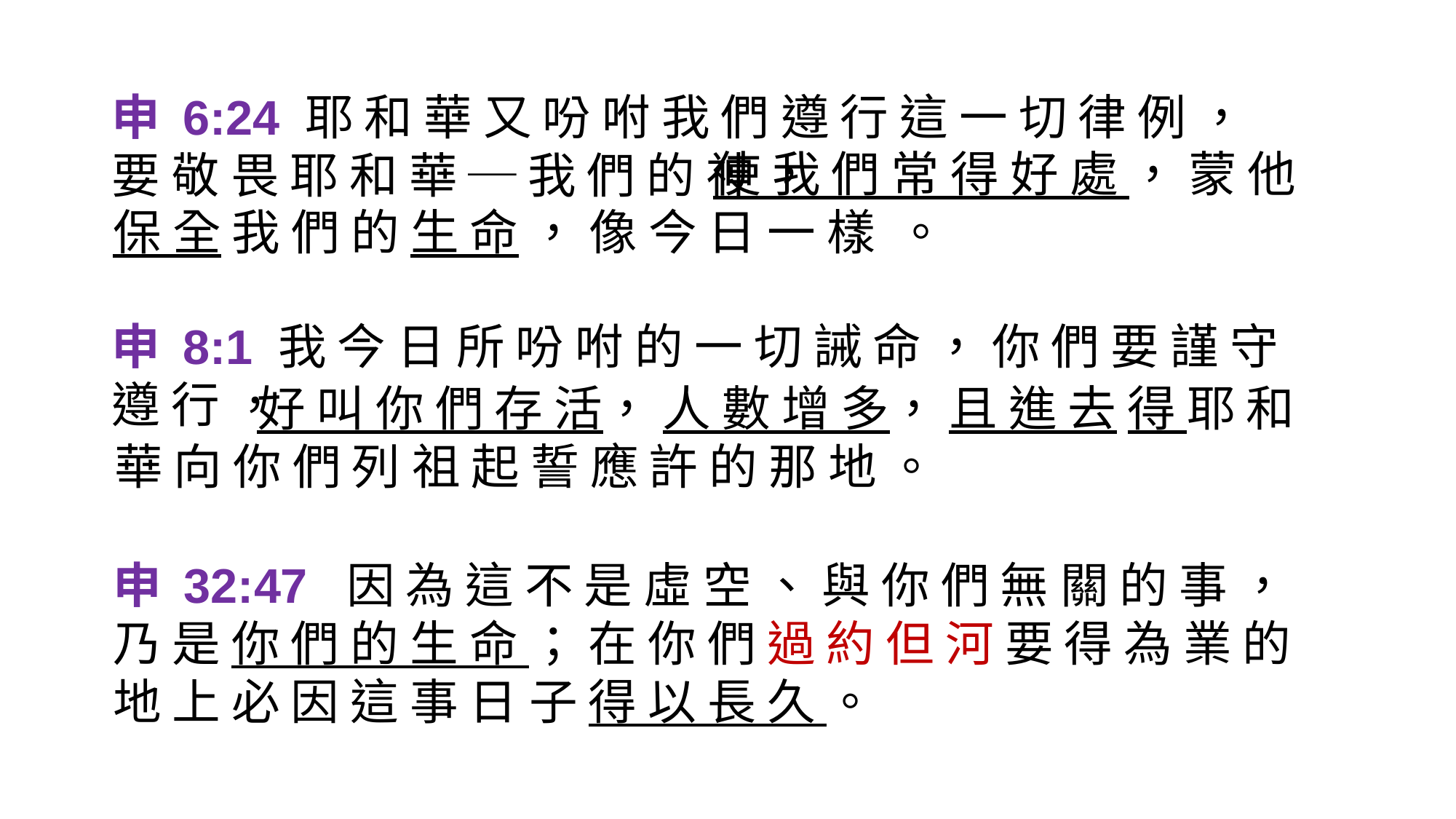

申 6:24 耶 和 華 又 吩 咐 我 們 遵 行 這 一 切 律 例 ， 要 敬 畏 耶 和 華 ─ 我 們 的 神 ，
                                                     使 我 們 常 得 好 處 ， 蒙 他 保 全 我 們 的 生 命 ， 像 今 日 一 樣  。
申 8:1 我 今 日 所 吩 咐 的 一 切 誡 命 ， 你 們 要 謹 守 遵 行 ，
            好 叫 你 們 存 活， 人 數 增 多， 且 進 去 得 耶 和 華 向 你 們 列 祖 起 誓 應 許 的 那 地 。
申 32:47  因 為 這 不 是 虛 空 、 與 你 們 無 關 的 事 ， 乃 是 你 們 的 生 命 ； 在 你 們 過 約 但 河 要 得 為 業 的 地 上 必 因 這 事 日 子 得 以 長 久 。